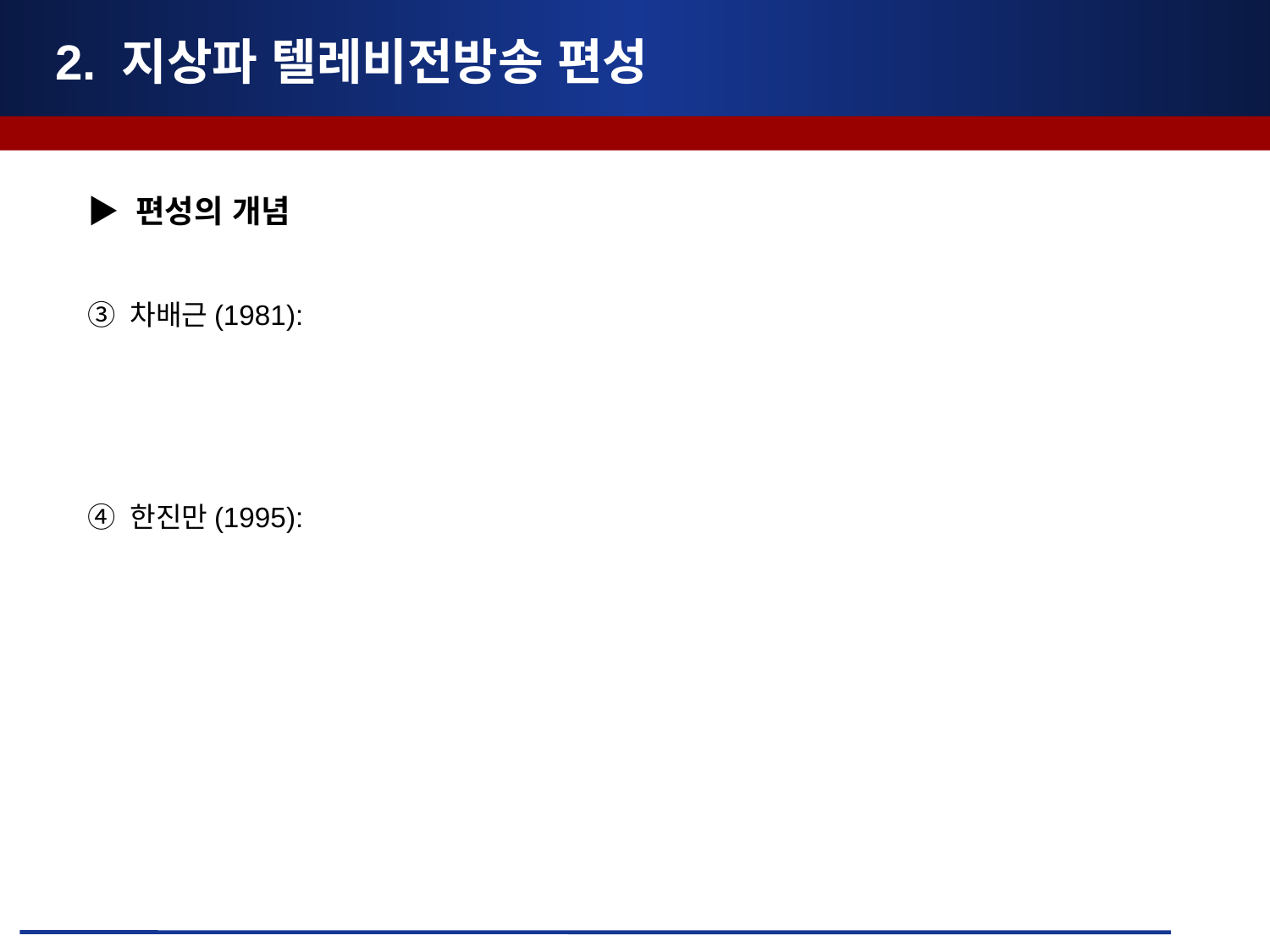

# 2. 지상파 텔레비전방송 편성
▶ 편성의 개념

③ 차배근(1981):

④ 한진만(1995):